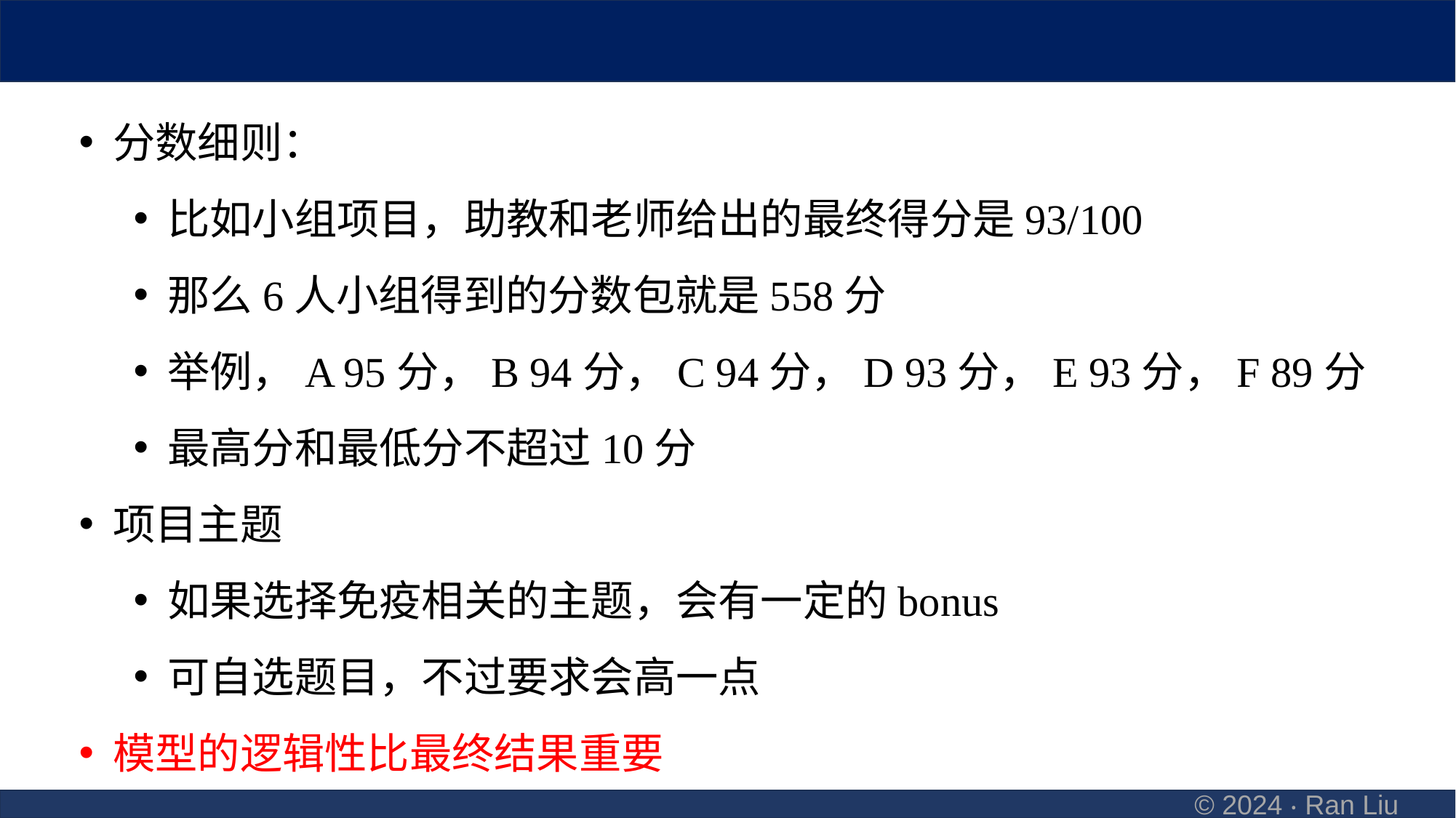

分数细则：
比如小组项目，助教和老师给出的最终得分是93/100
那么6人小组得到的分数包就是558分
举例，A 95分，B 94分，C 94分，D 93分，E 93分，F 89分
最高分和最低分不超过10分
项目主题
如果选择免疫相关的主题，会有一定的bonus
可自选题目，不过要求会高一点
模型的逻辑性比最终结果重要